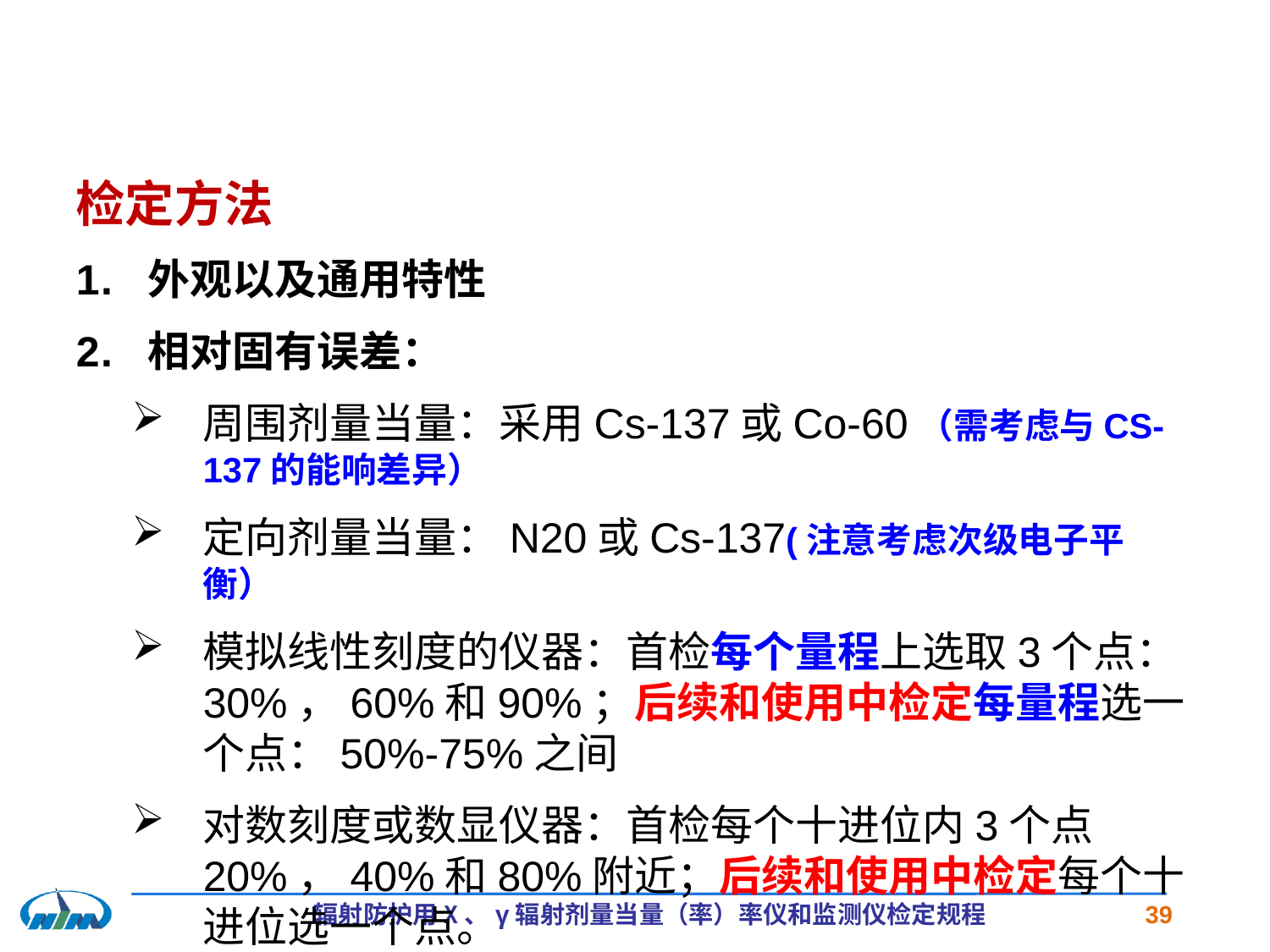

#
检定方法
外观以及通用特性
相对固有误差：
周围剂量当量：采用Cs-137或Co-60（需考虑与CS-137的能响差异）
定向剂量当量：N20或Cs-137(注意考虑次级电子平衡）
模拟线性刻度的仪器：首检每个量程上选取3个点：30%，60%和90%；后续和使用中检定每量程选一个点：50%-75%之间
对数刻度或数显仪器：首检每个十进位内3个点20%，40%和80%附近；后续和使用中检定每个十进位选一个点。